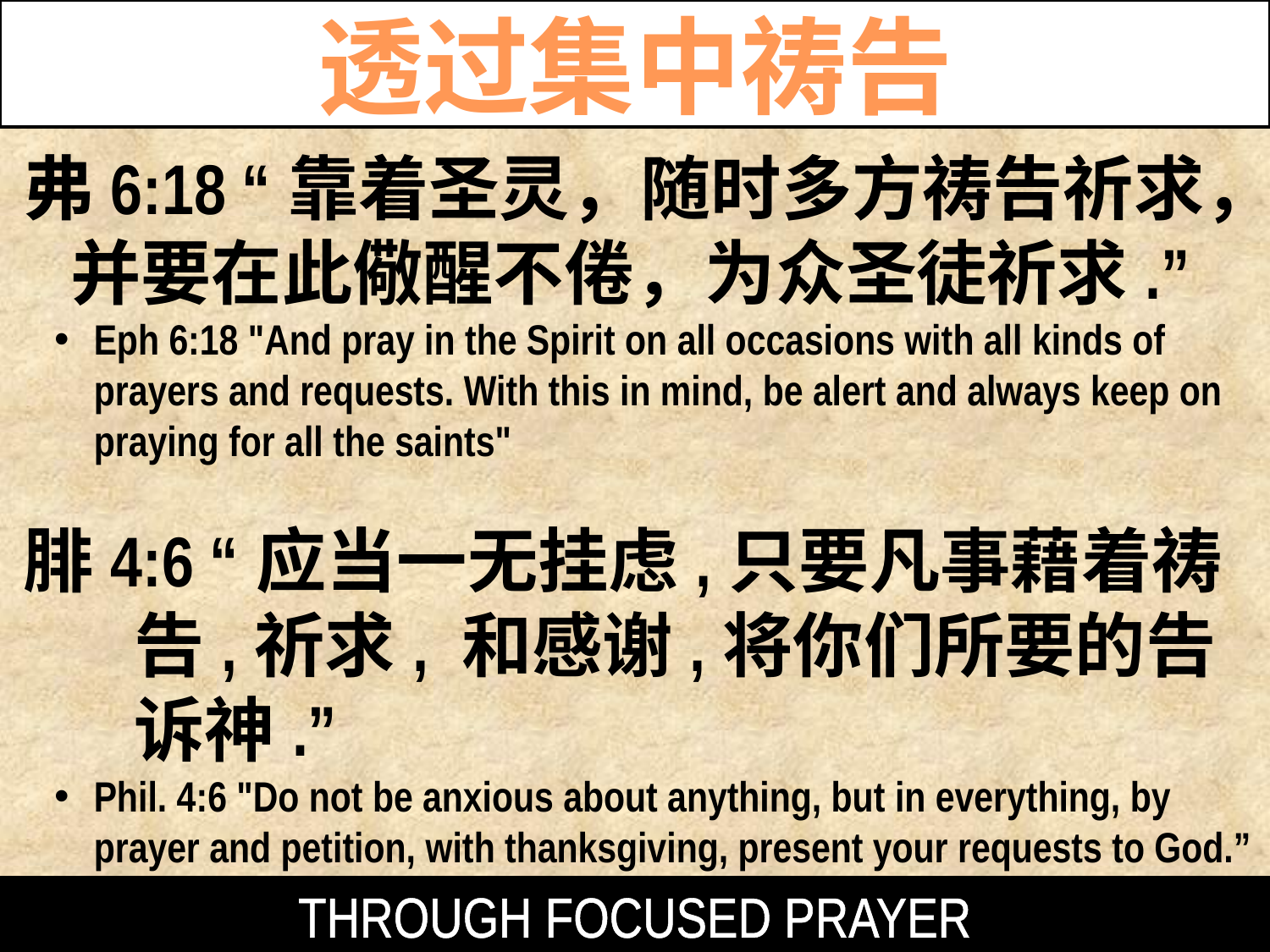

透过集中祷告
弗6:18 “靠着圣灵，随时多方祷告祈求，并要在此儆醒不倦，为众圣徒祈求.”
Eph 6:18 "And pray in the Spirit on all occasions with all kinds of prayers and requests. With this in mind, be alert and always keep on praying for all the saints"

腓4:6 “应当一无挂虑,只要凡事藉着祷告,祈求, 和感谢,将你们所要的告诉神.”
Phil. 4:6 "Do not be anxious about anything, but in everything, by prayer and petition, with thanksgiving, present your requests to God.”
THROUGH FOCUSED PRAYER